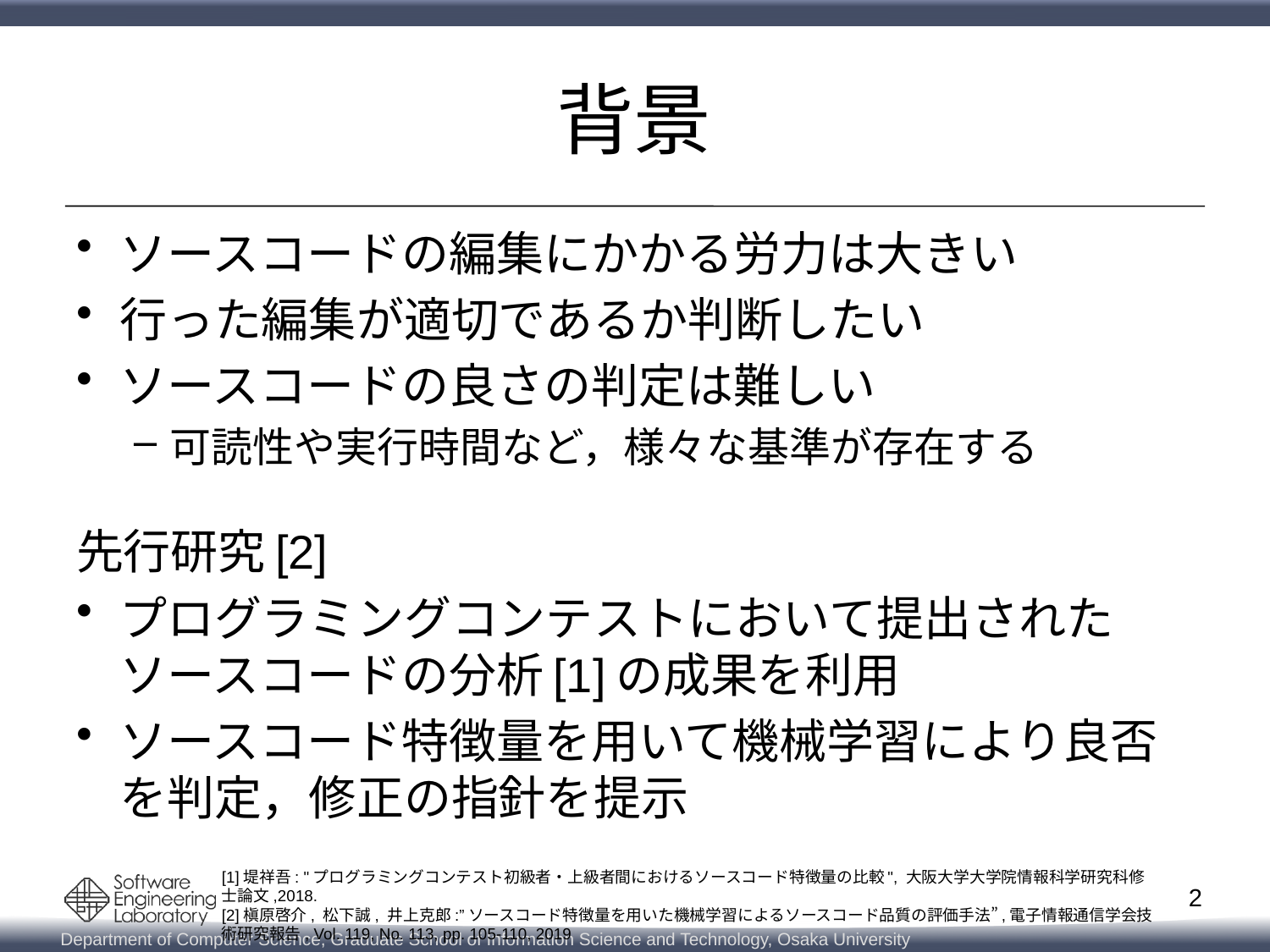

# 背景
ソースコードの編集にかかる労力は大きい
行った編集が適切であるか判断したい
ソースコードの良さの判定は難しい
可読性や実行時間など，様々な基準が存在する

先行研究[2]
プログラミングコンテストにおいて提出されたソースコードの分析[1]の成果を利用
ソースコード特徴量を用いて機械学習により良否を判定，修正の指針を提示

[1]堤祥吾: "プログラミングコンテスト初級者・上級者間におけるソースコード特徴量の比較", 大阪大学大学院情報科学研究科修士論文,2018.
[2]槇原啓介, 松下誠, 井上克郎:”ソースコード特徴量を用いた機械学習によるソースコード品質の評価手法”,電子情報通信学会技術研究報告, Vol. 119, No. 113, pp. 105-110, 2019
2